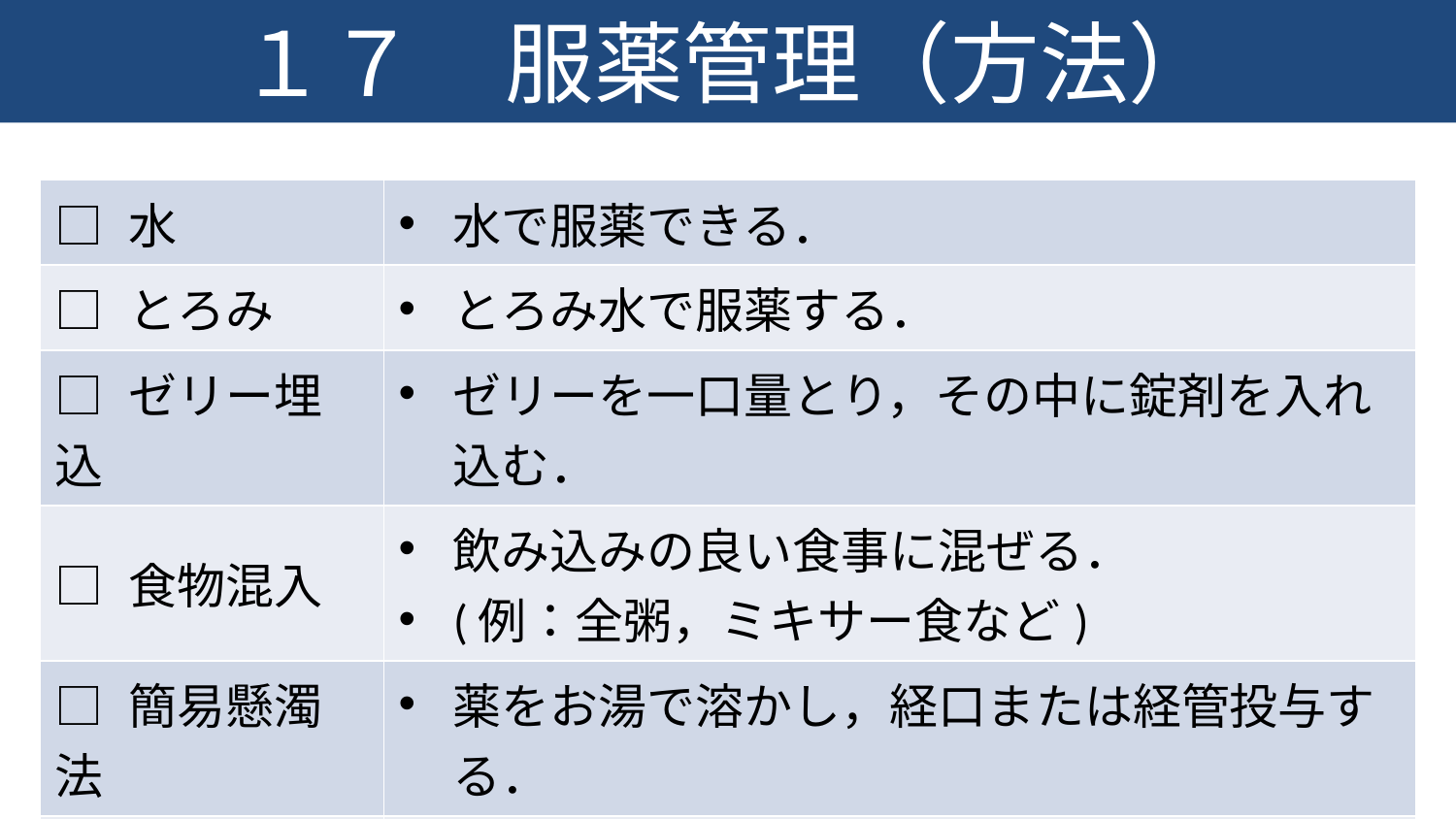

# １７　服薬管理（方法）
| □ 水 | 水で服薬できる． |
| --- | --- |
| □ とろみ | とろみ水で服薬する． |
| □ ゼリー埋込 | ゼリーを一口量とり，その中に錠剤を入れ込む． |
| □ 食物混入 | 飲み込みの良い食事に混ぜる． (例：全粥，ミキサー食など) |
| □ 簡易懸濁法 | 薬をお湯で溶かし，経口または経管投与する． |
| □ 他 | 上記以外の方法の際，記載する． |